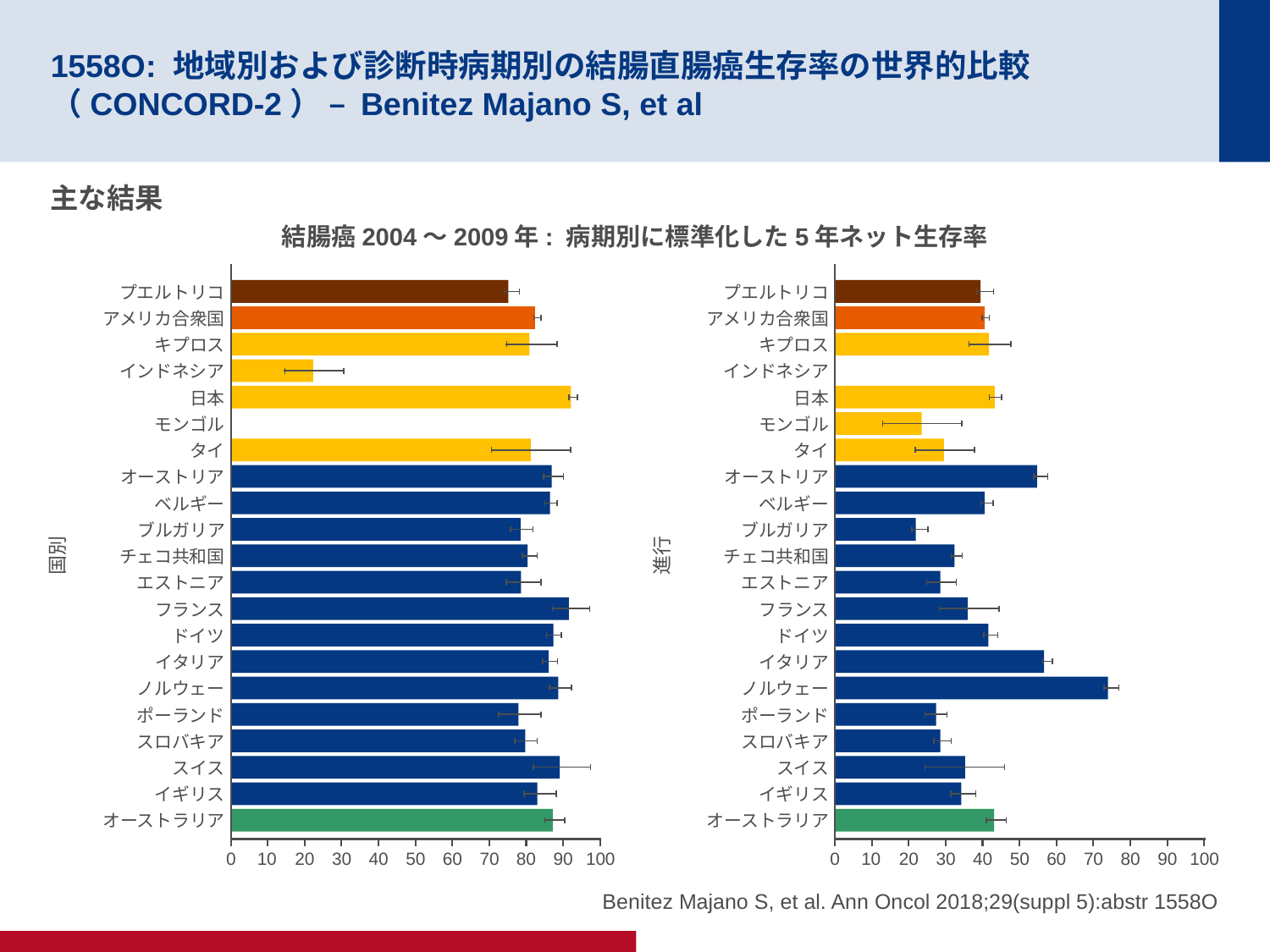

# 1558O: 地域別および診断時病期別の結腸直腸癌生存率の世界的比較（CONCORD-2） – Benitez Majano S, et al
主な結果

結腸癌2004～2009年: 病期別に標準化した5年ネット生存率

プエルトリコ
アメリカ合衆国
キプロス
インドネシア
日本
モンゴル
タイ
オーストリア
ベルギー
ブルガリア
チェコ共和国
エストニア
フランス
ドイツ
イタリア
ノルウェー
ポーランド
スロバキア
スイス
イギリス
オーストラリア

国別

0
10
20
30
40
50
60
70
80
90
100

プエルトリコ
アメリカ合衆国
キプロス
インドネシア
日本
モンゴル
タイ
オーストリア
ベルギー
ブルガリア
チェコ共和国
エストニア
フランス
ドイツ
イタリア
ノルウェー
ポーランド
スロバキア
スイス
イギリス
オーストラリア

進行

0
10
20
30
40
50
60
70
80
90
100
Benitez Majano S, et al. Ann Oncol 2018;29(suppl 5):abstr 1558O